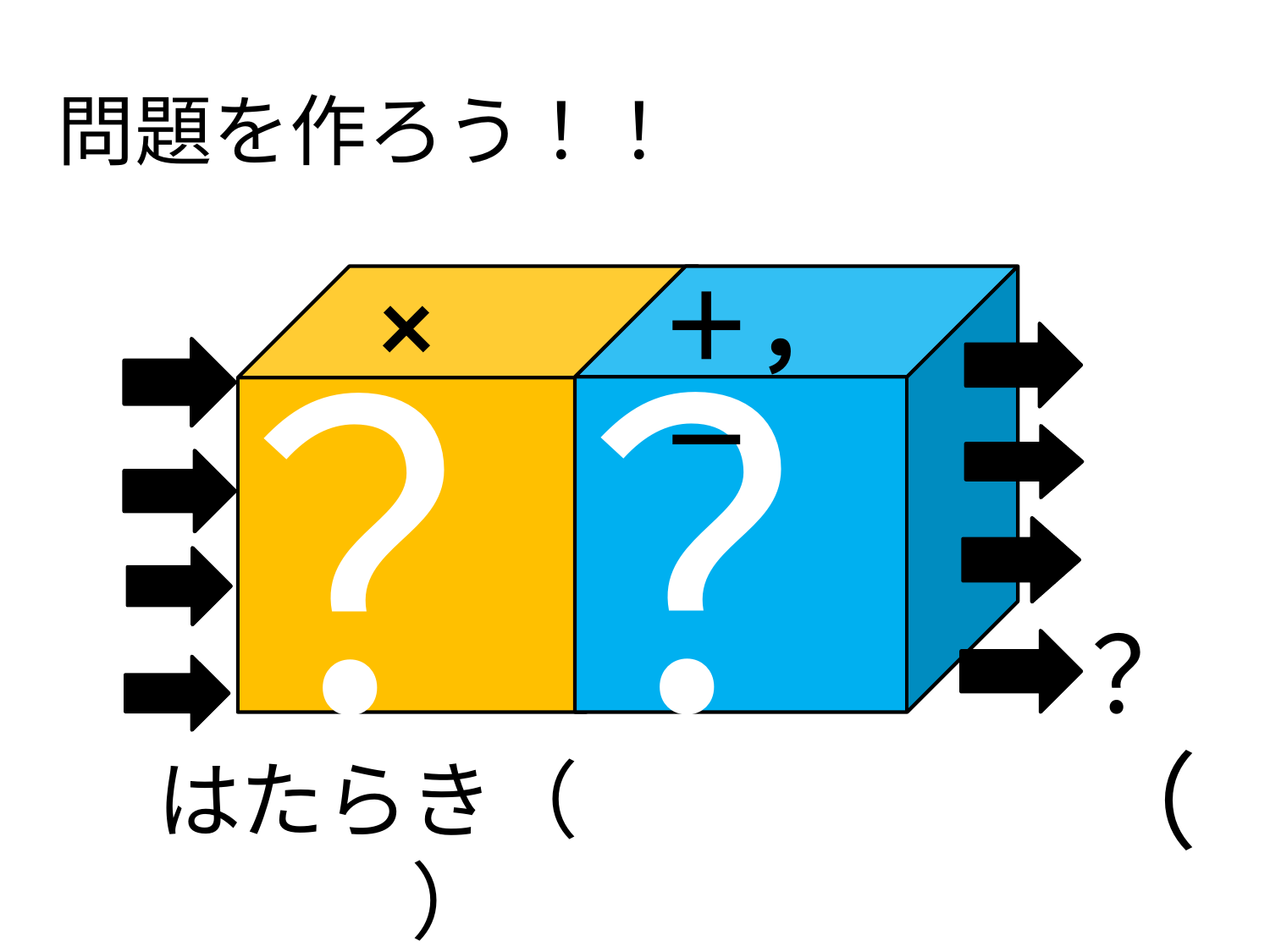

問題を作ろう！！
×
＋，－
？
？

？
（　）

はたらき（　　　　　　　　）